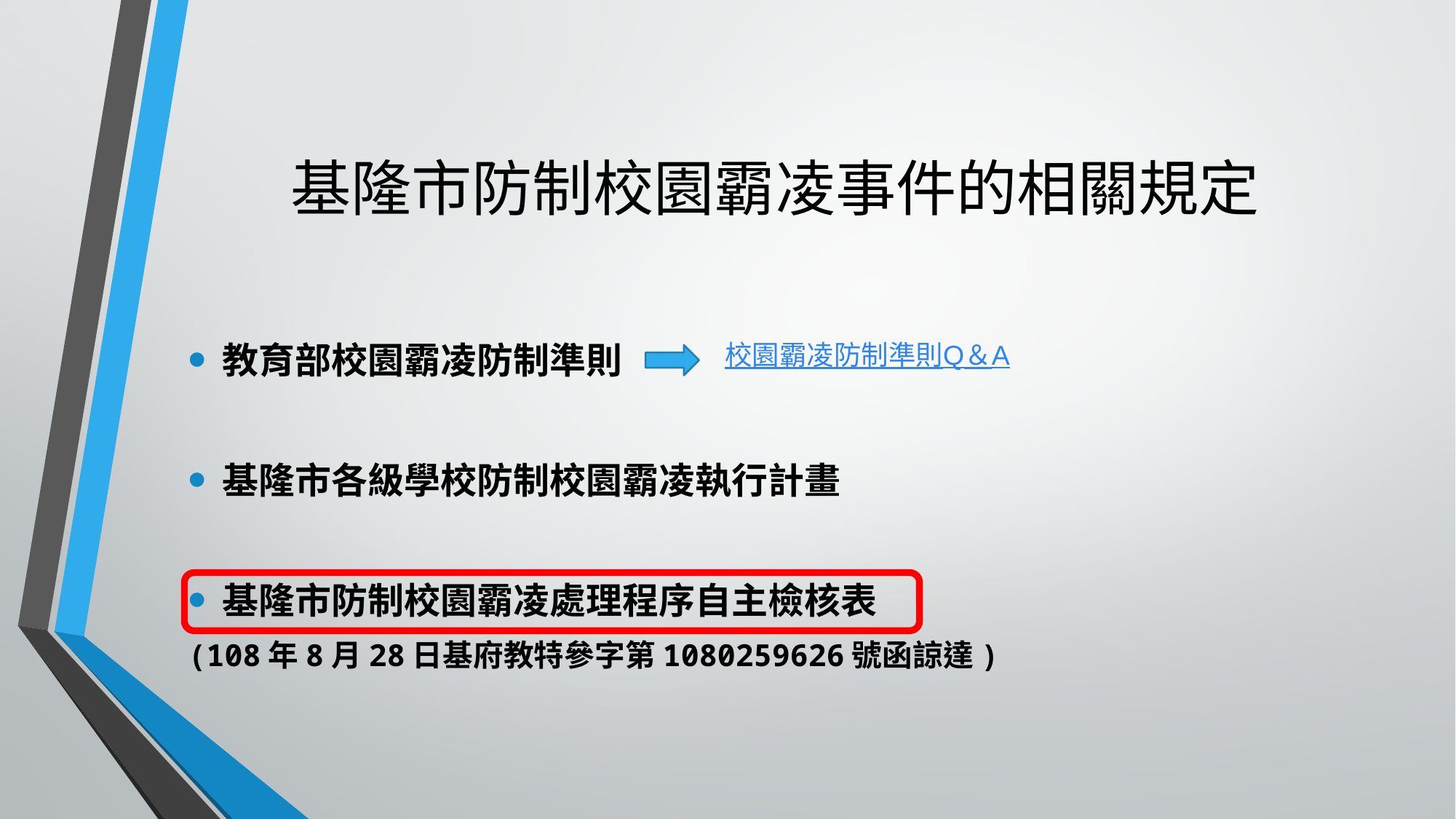

# 基隆市防制校園霸凌事件的相關規定
教育部校園霸凌防制準則

基隆市各級學校防制校園霸凌執行計畫

基隆市防制校園霸凌處理程序自主檢核表
(108年8月28日基府教特參字第1080259626號函諒達)
校園霸凌防制準則Q＆A